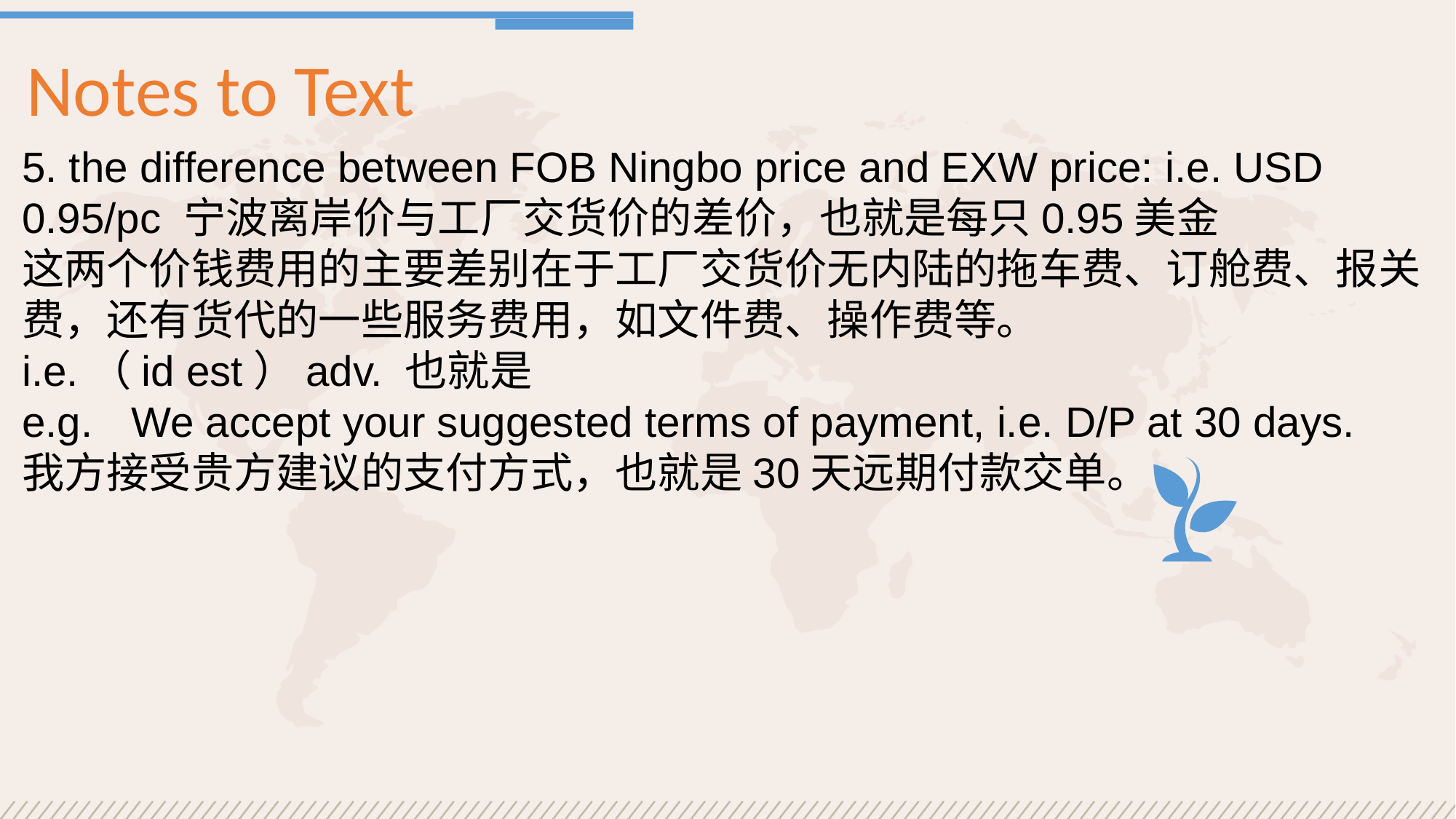

Notes to Text
5. the difference between FOB Ningbo price and EXW price: i.e. USD 0.95/pc 宁波离岸价与工厂交货价的差价，也就是每只0.95美金
这两个价钱费用的主要差别在于工厂交货价无内陆的拖车费、订舱费、报关费，还有货代的一些服务费用，如文件费、操作费等。
i.e.（id est）adv. 也就是
e.g.	We accept your suggested terms of payment, i.e. D/P at 30 days.
我方接受贵方建议的支付方式，也就是30天远期付款交单。